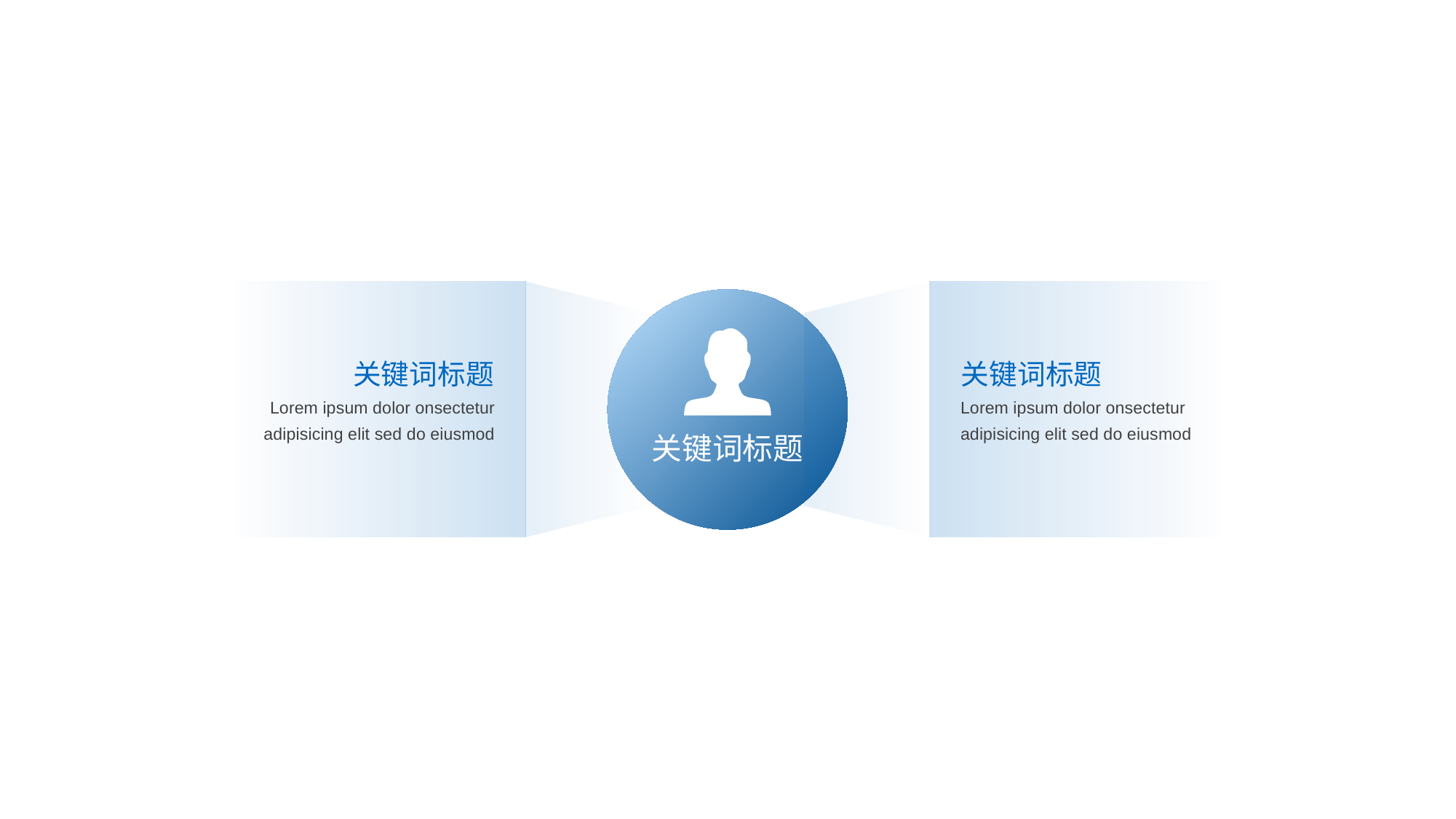

关键词标题
关键词标题
Lorem ipsum dolor onsectetur adipisicing elit sed do eiusmod
Lorem ipsum dolor onsectetur adipisicing elit sed do eiusmod
关键词标题